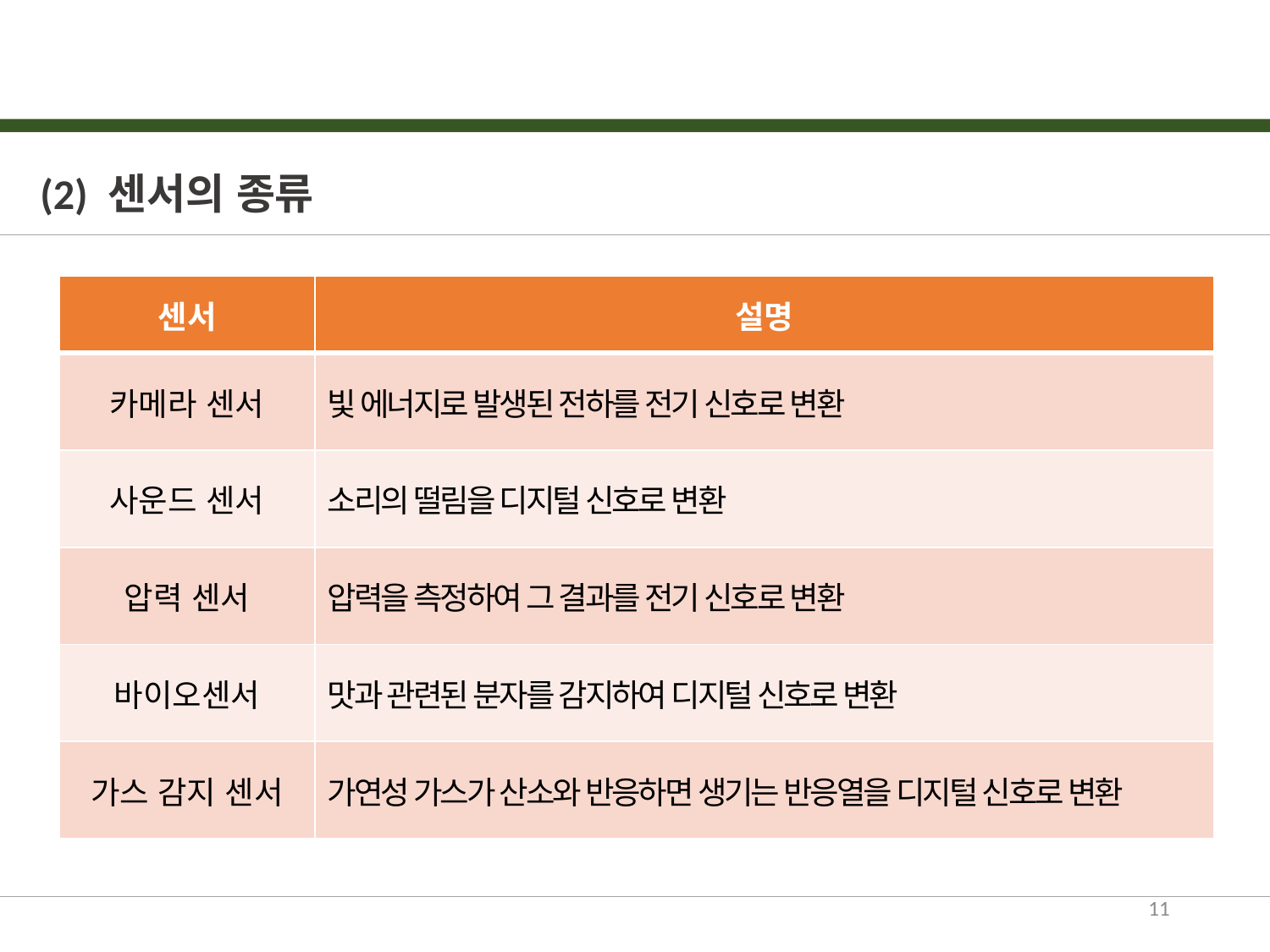

(2) 센서의 종류
| 센서 | 설명 |
| --- | --- |
| 카메라 센서 | 빛 에너지로 발생된 전하를 전기 신호로 변환 |
| 사운드 센서 | 소리의 떨림을 디지털 신호로 변환 |
| 압력 센서 | 압력을 측정하여 그 결과를 전기 신호로 변환 |
| 바이오센서 | 맛과 관련된 분자를 감지하여 디지털 신호로 변환 |
| 가스 감지 센서 | 가연성 가스가 산소와 반응하면 생기는 반응열을 디지털 신호로 변환 |
11